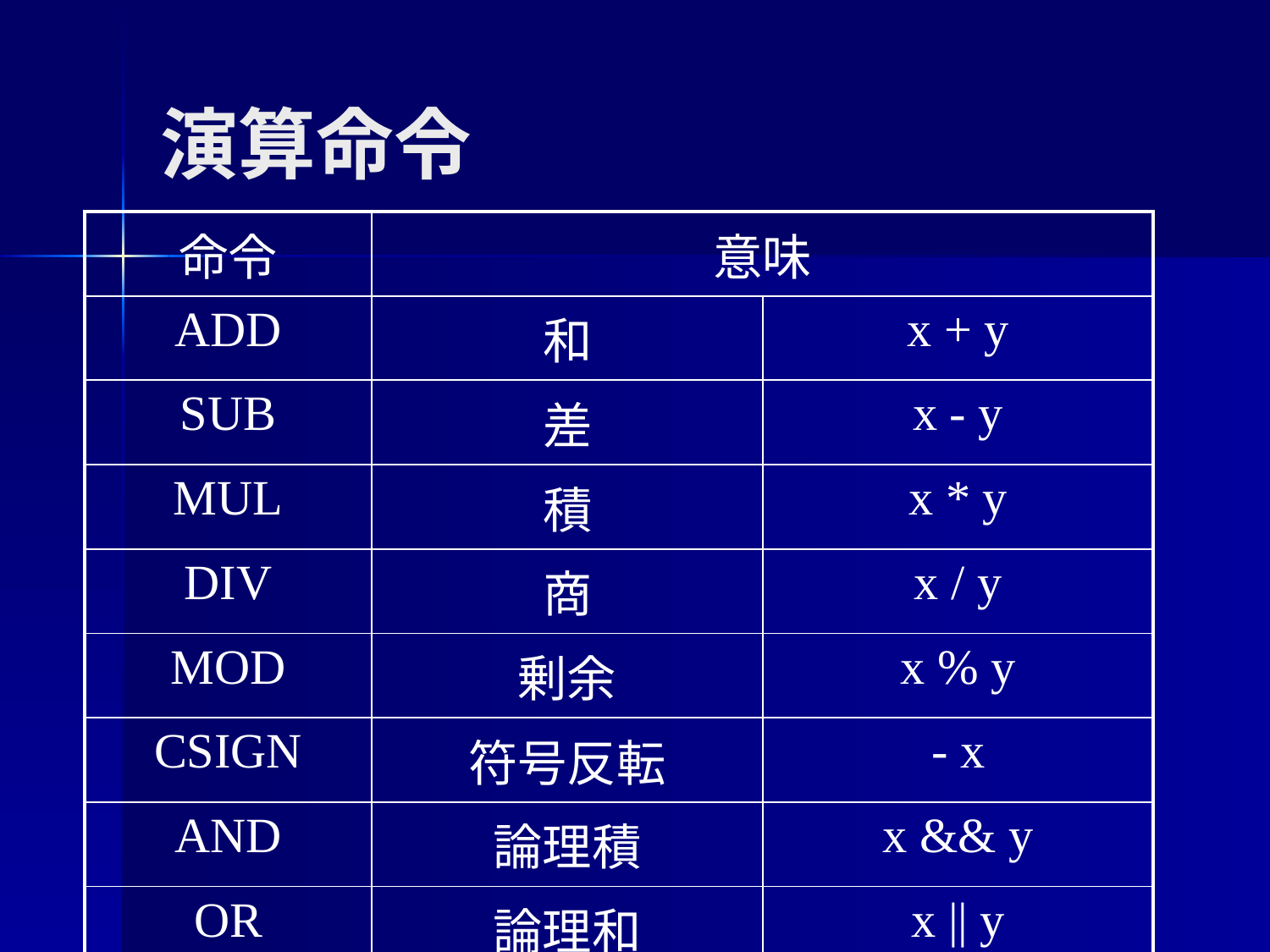

演算命令
| 命令 | 意味 |  |
| --- | --- | --- |
| ADD | 和 | x + y |
| SUB | 差 | x - y |
| MUL | 積 | x \* y |
| DIV | 商 | x / y |
| MOD | 剰余 | x % y |
| CSIGN | 符号反転 | - x |
| AND | 論理積 | x && y |
| OR | 論理和 | x || y |
| NOT | 否定 | ! x |